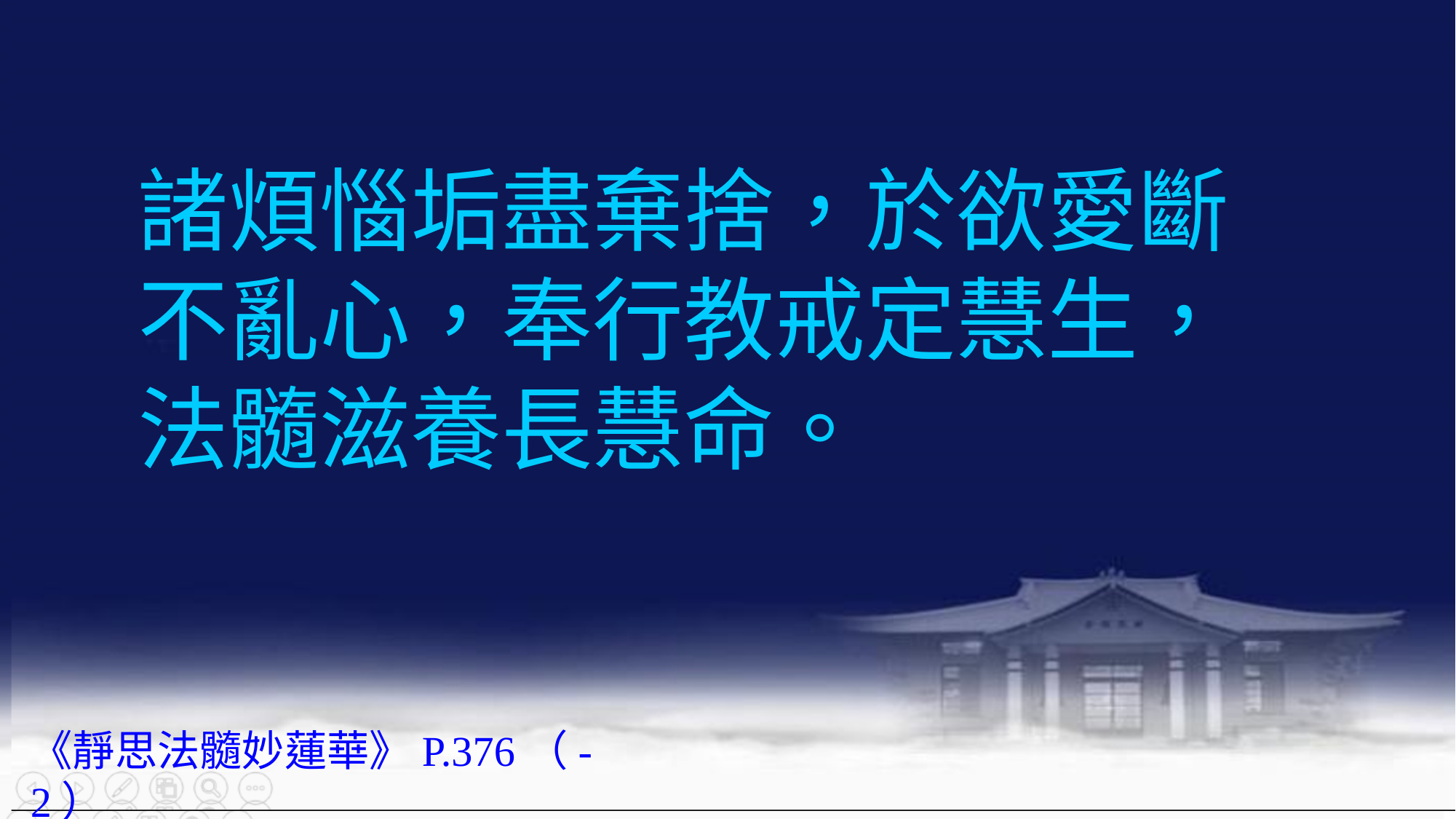

諸煩惱垢盡棄捨，於欲愛斷不亂心，奉行教戒定慧生，法髓滋養長慧命。
《靜思法髓妙蓮華》P.376（-2）